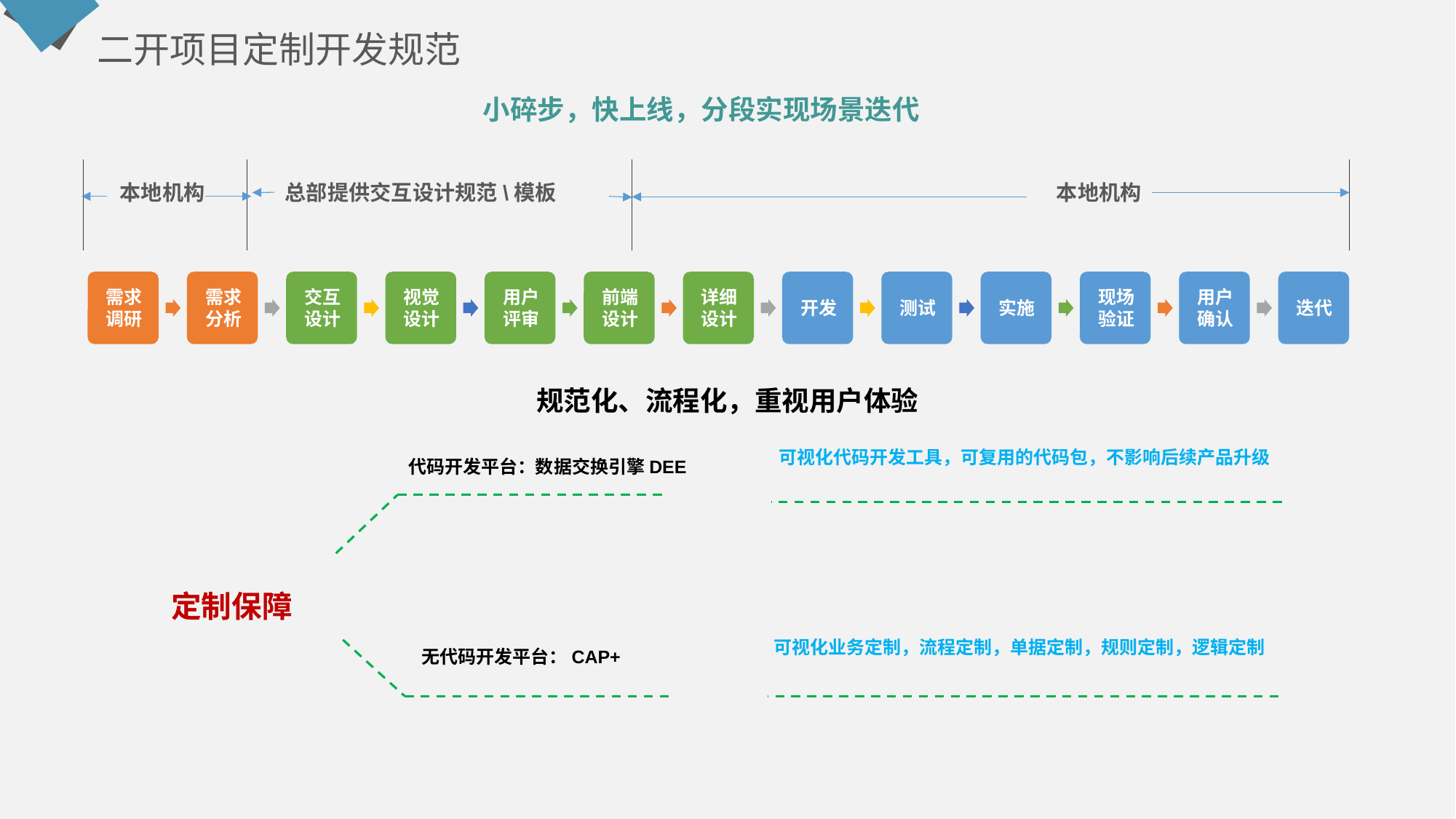

二开项目定制开发规范
小碎步，快上线，分段实现场景迭代
本地机构
总部提供交互设计规范\模板
本地机构
需求调研

需求分析

交互设计

视觉设计

用户评审

前端设计

详细设计

开发

测试

实施

现场验证

用户确认

迭代
规范化、流程化，重视用户体验
可视化代码开发工具，可复用的代码包，不影响后续产品升级
代码开发平台：数据交换引擎DEE
定制保障
可视化业务定制，流程定制，单据定制，规则定制，逻辑定制
无代码开发平台：CAP+